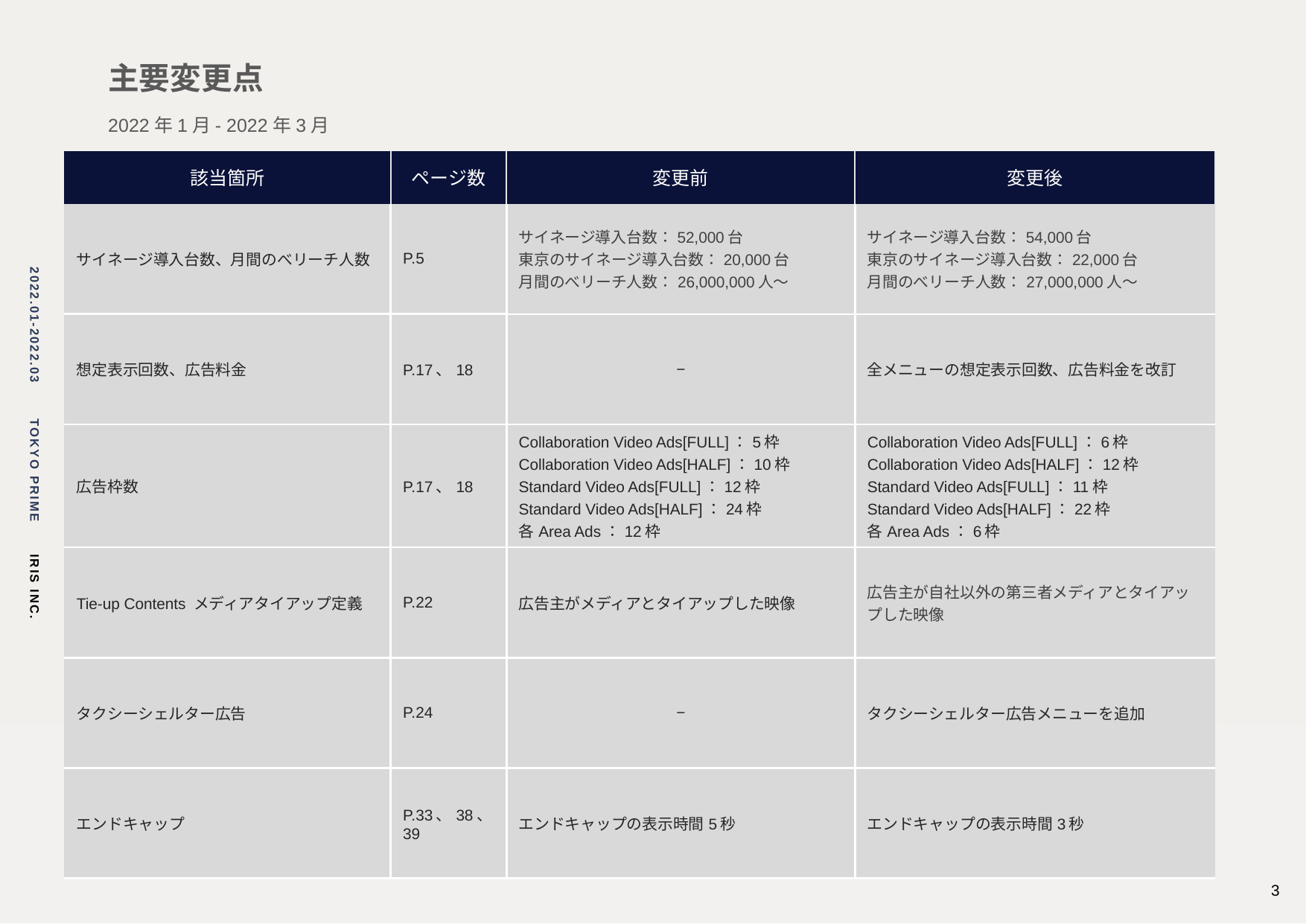

主要変更点
2022年1月- 2022年3月
| 該当箇所 | ページ数 | 変更前 | 変更後 |
| --- | --- | --- | --- |
| サイネージ導入台数、月間のべリーチ人数 | P.5 | サイネージ導入台数：52,000台 東京のサイネージ導入台数：20,000台 月間のべリーチ人数：26,000,000人〜 | サイネージ導入台数：54,000台 東京のサイネージ導入台数：22,000台 月間のべリーチ人数：27,000,000人〜 |
| 想定表示回数、広告料金 | P.17、18 | − | 全メニューの想定表示回数、広告料金を改訂 |
| 広告枠数 | P.17、18 | Collaboration Video Ads[FULL]：5枠 Collaboration Video Ads[HALF]：10枠 Standard Video Ads[FULL]：12枠 Standard Video Ads[HALF]：24枠 各Area Ads：12枠 | Collaboration Video Ads[FULL]：6枠 Collaboration Video Ads[HALF]：12枠 Standard Video Ads[FULL]：11枠 Standard Video Ads[HALF]：22枠 各Area Ads：6枠 |
| Tie-up Contents メディアタイアップ定義 | P.22 | 広告主がメディアとタイアップした映像 | 広告主が自社以外の第三者メディアとタイアップした映像 |
| タクシーシェルター広告 | P.24 | − | タクシーシェルター広告メニューを追加 |
| エンドキャップ | P.33、38、39 | エンドキャップの表示時間5秒 | エンドキャップの表示時間3秒 |